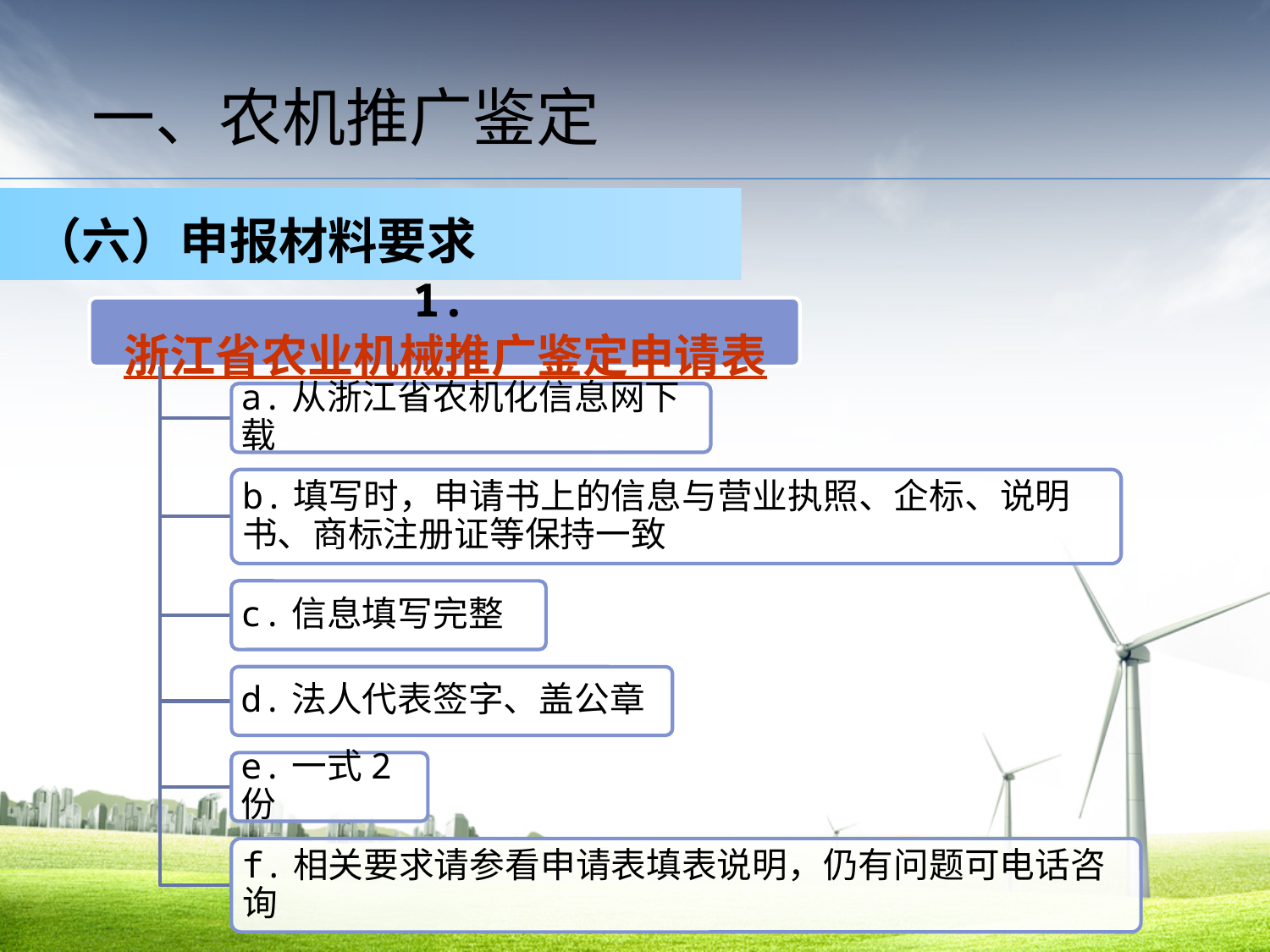

一、农机推广鉴定

（六）申报材料要求
1.浙江省农业机械推广鉴定申请表
a.从浙江省农机化信息网下载
b.填写时，申请书上的信息与营业执照、企标、说明书、商标注册证等保持一致
c.信息填写完整
d.法人代表签字、盖公章
e.一式2份
f.相关要求请参看申请表填表说明，仍有问题可电话咨询